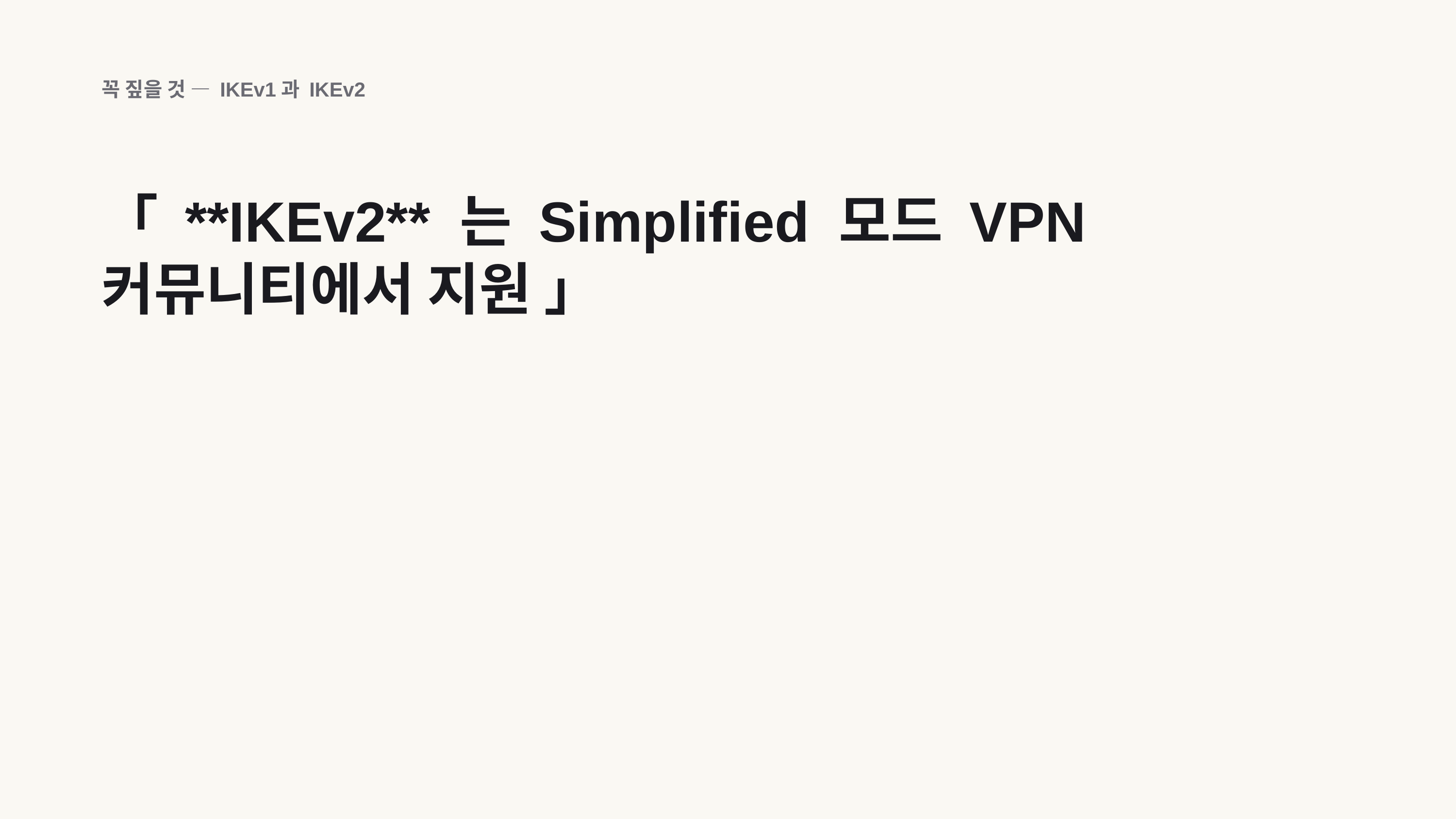

꼭 짚을 것 — IKEv1과 IKEv2
「 **IKEv2** 는 Simplified 모드 VPN 커뮤니티에서 지원 」